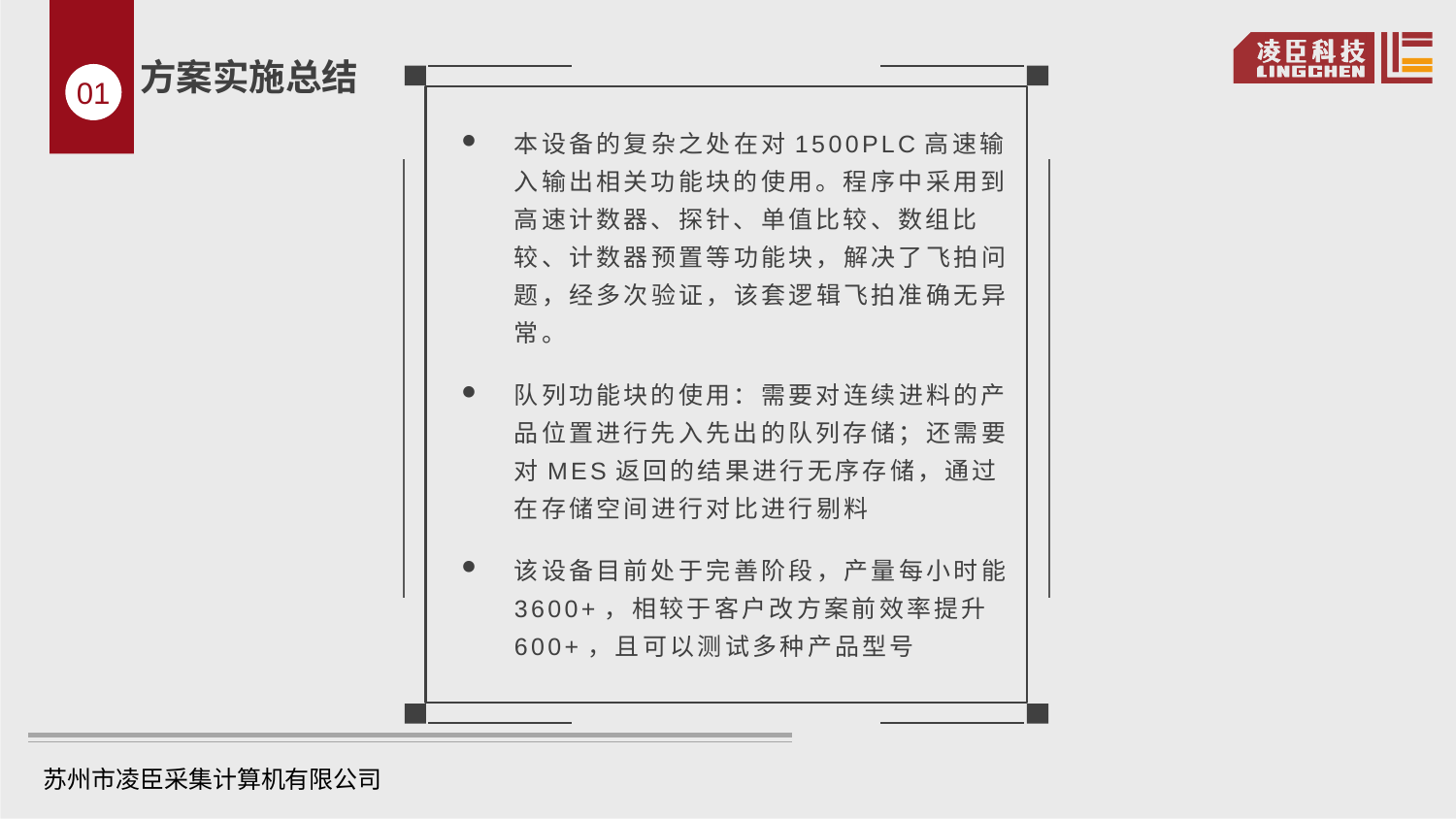

方案实施总结

01

本设备的复杂之处在对1500PLC高速输入输出相关功能块的使用。程序中采用到高速计数器、探针、单值比较、数组比较、计数器预置等功能块，解决了飞拍问题，经多次验证，该套逻辑飞拍准确无异常。
队列功能块的使用：需要对连续进料的产品位置进行先入先出的队列存储；还需要对MES返回的结果进行无序存储，通过在存储空间进行对比进行剔料
该设备目前处于完善阶段，产量每小时能3600+，相较于客户改方案前效率提升600+，且可以测试多种产品型号